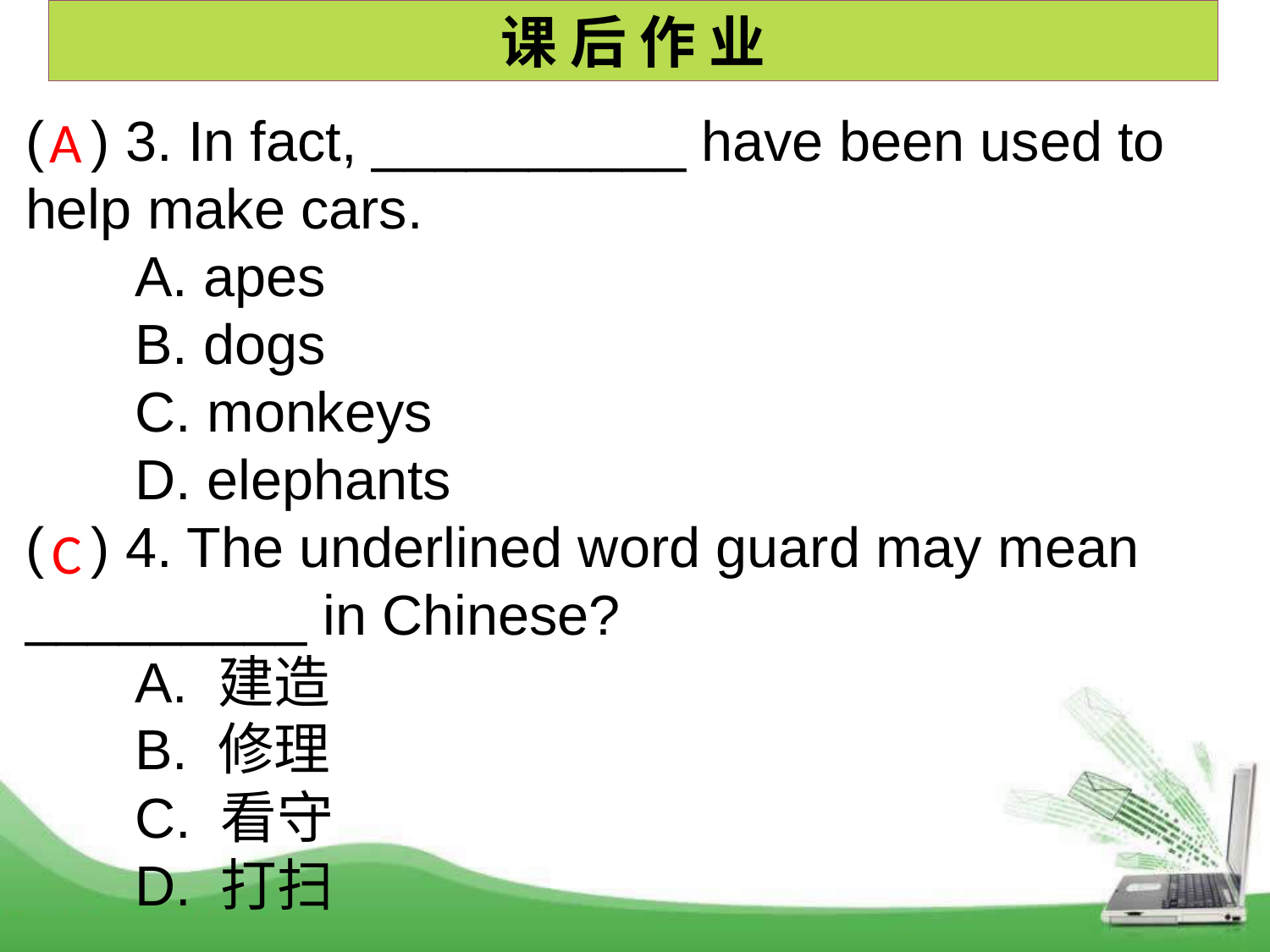

课 后 作 业
(   ) 3. In fact, __________ have been used to help make cars.
       A. apes
       B. dogs
       C. monkeys
       D. elephants
(   ) 4. The underlined word guard may mean _________ in Chinese?
       A. 建造
       B. 修理
       C. 看守
       D. 打扫
A
C